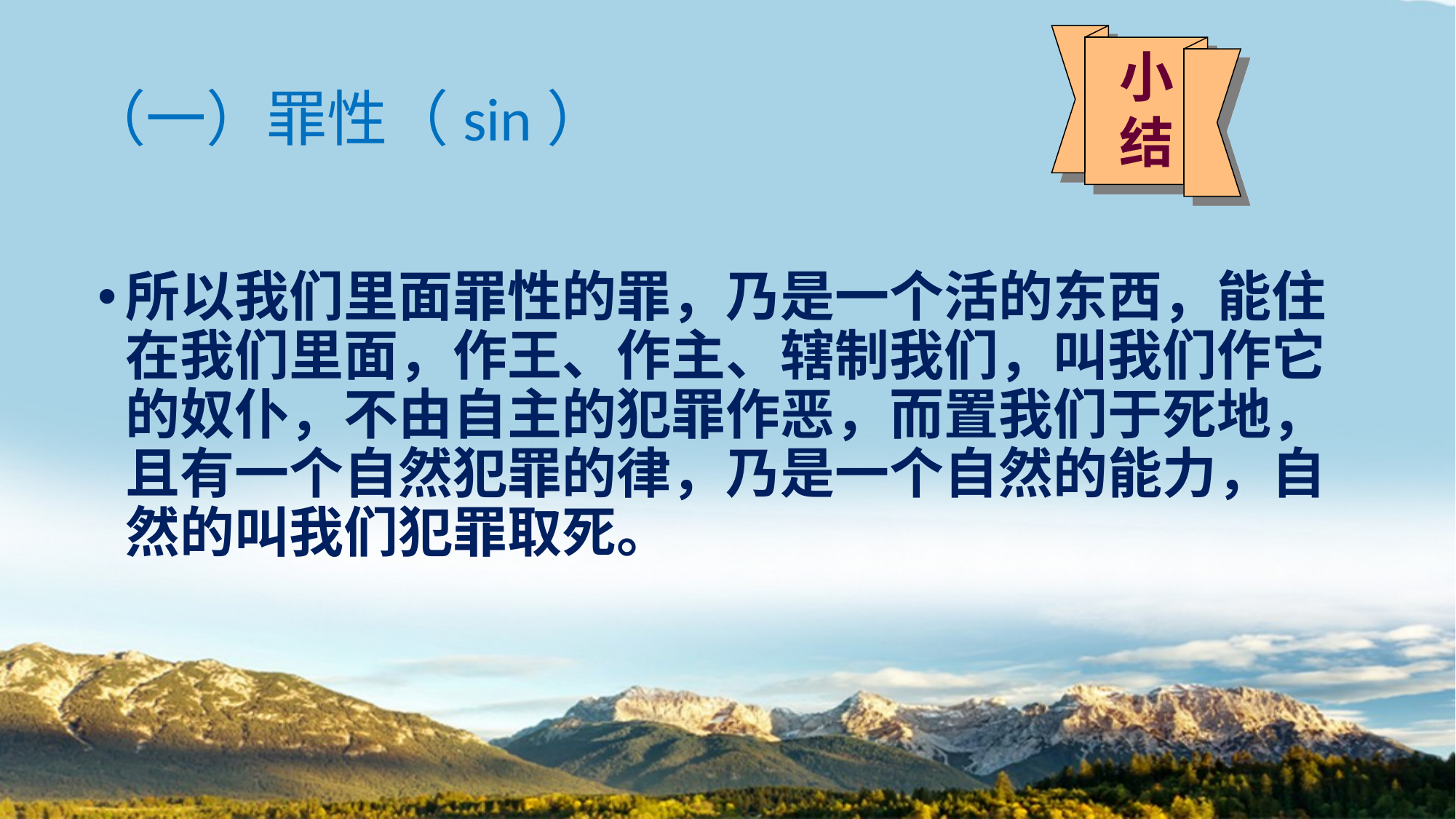

小结
（一）罪性（sin）
所以我们里面罪性的罪，乃是一个活的东西，能住在我们里面，作王、作主、辖制我们，叫我们作它的奴仆，不由自主的犯罪作恶，而置我们于死地，且有一个自然犯罪的律，乃是一个自然的能力，自然的叫我们犯罪取死。